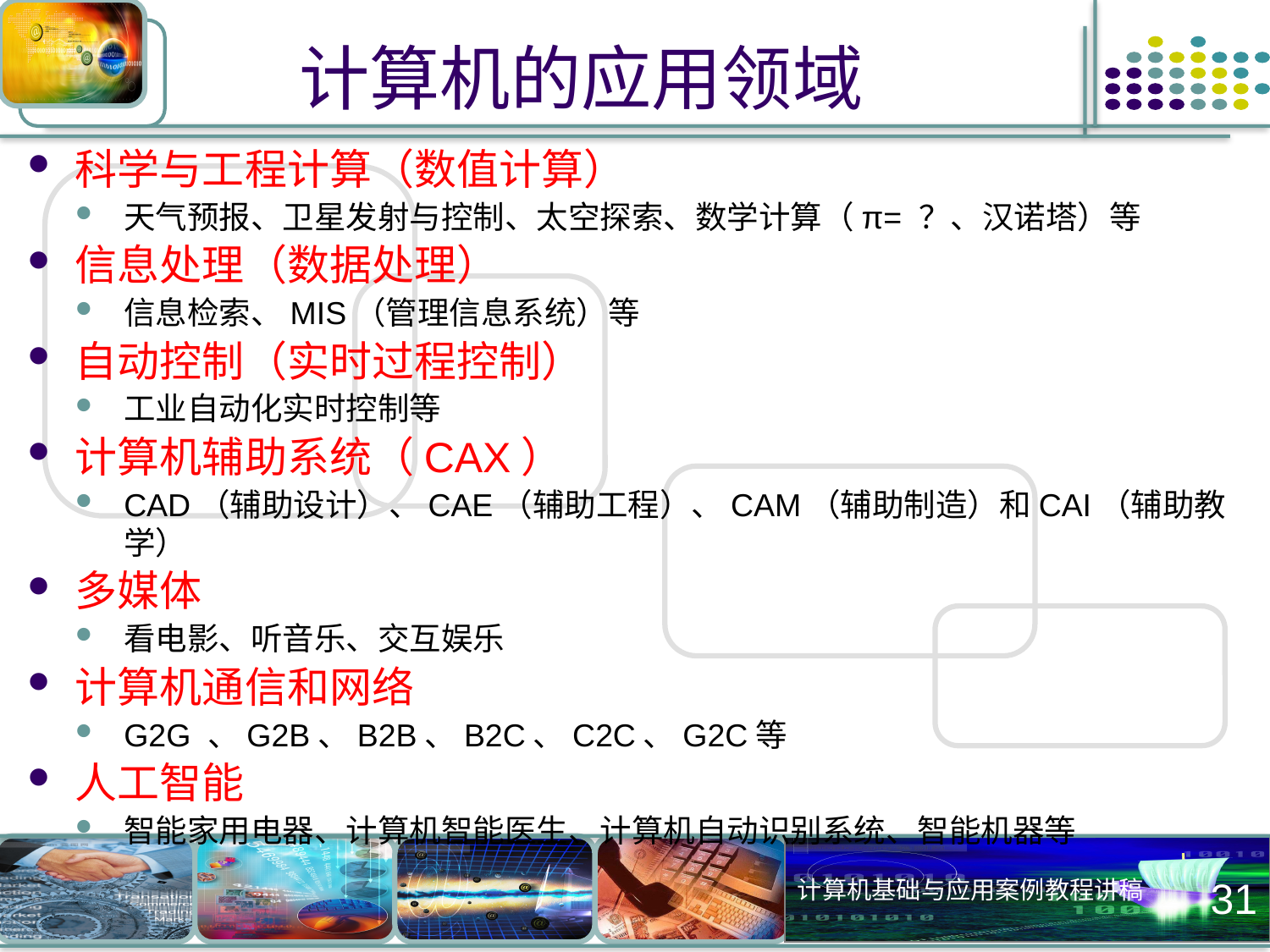

# 计算机的应用领域
科学与工程计算（数值计算）
天气预报、卫星发射与控制、太空探索、数学计算（π= ？、汉诺塔）等
信息处理（数据处理）
信息检索、MIS（管理信息系统）等
自动控制（实时过程控制）
工业自动化实时控制等
计算机辅助系统（CAX）
CAD（辅助设计）、CAE（辅助工程）、CAM（辅助制造）和CAI（辅助教学）
多媒体
看电影、听音乐、交互娱乐
计算机通信和网络
G2G 、G2B、B2B、B2C、C2C、G2C等
人工智能
智能家用电器、计算机智能医生、计算机自动识别系统、智能机器等
31